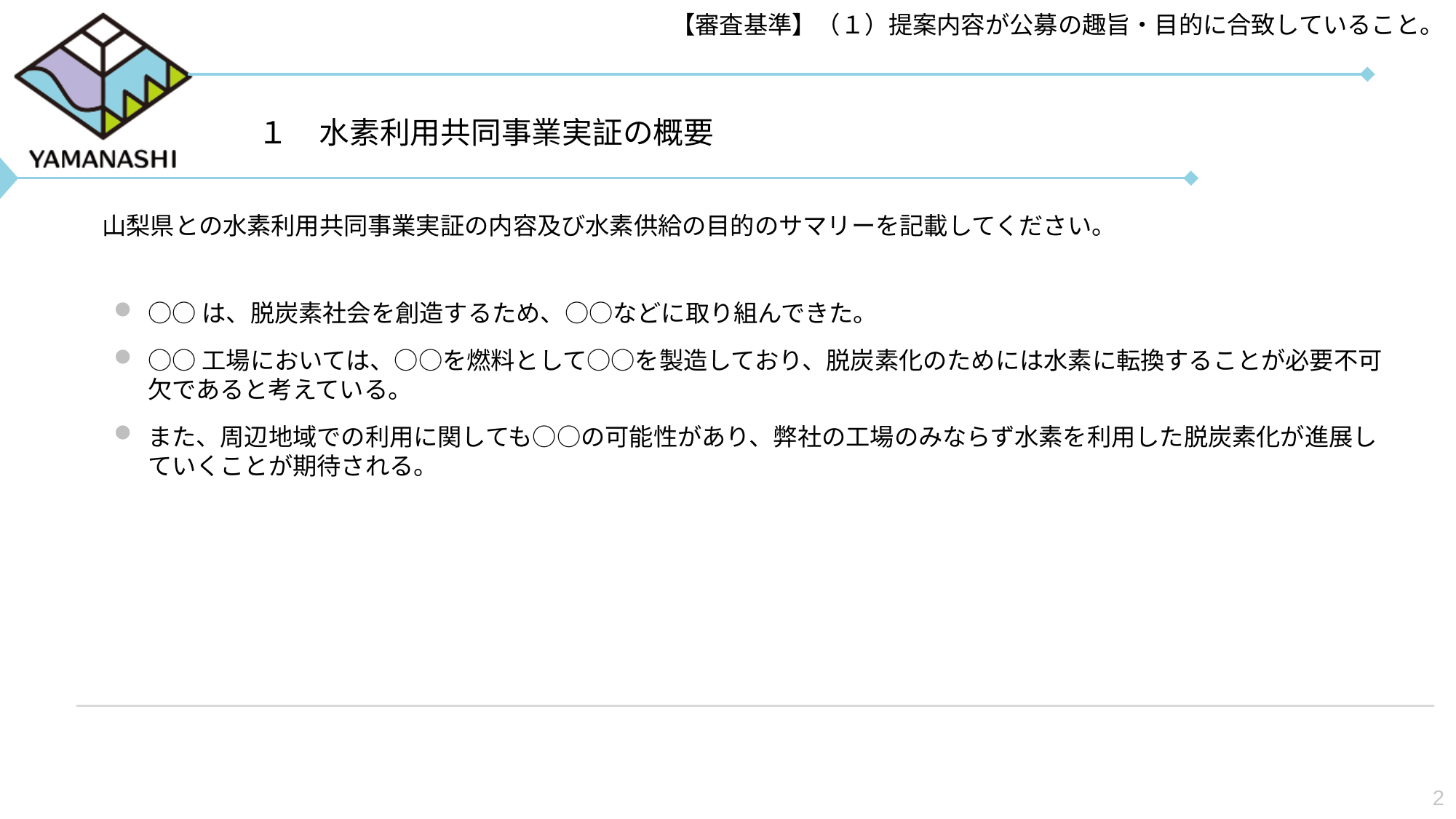

【審査基準】（１）提案内容が公募の趣旨・目的に合致していること。
１　水素利用共同事業実証の概要
山梨県との水素利用共同事業実証の内容及び水素供給の目的のサマリーを記載してください。
○○は、脱炭素社会を創造するため、○○などに取り組んできた。
○○工場においては、○○を燃料として○○を製造しており、脱炭素化のためには水素に転換することが必要不可欠であると考えている。
また、周辺地域での利用に関しても○○の可能性があり、弊社の工場のみならず水素を利用した脱炭素化が進展していくことが期待される。
2